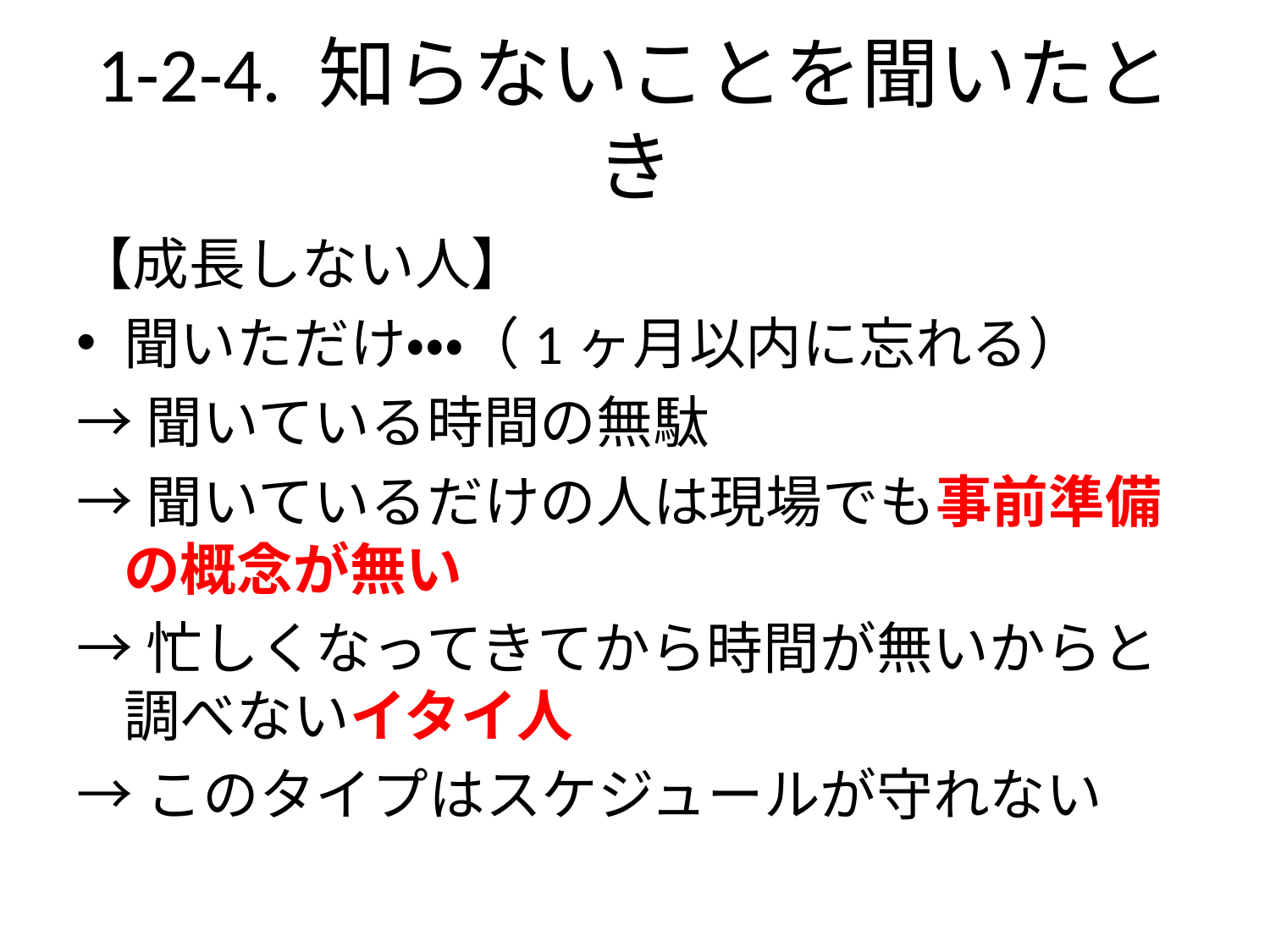

# 1-2-4. 知らないことを聞いたとき
【成長しない人】
聞いただけ・・・（1ヶ月以内に忘れる）
→聞いている時間の無駄
→聞いているだけの人は現場でも事前準備の概念が無い
→忙しくなってきてから時間が無いからと調べないイタイ人
→このタイプはスケジュールが守れない